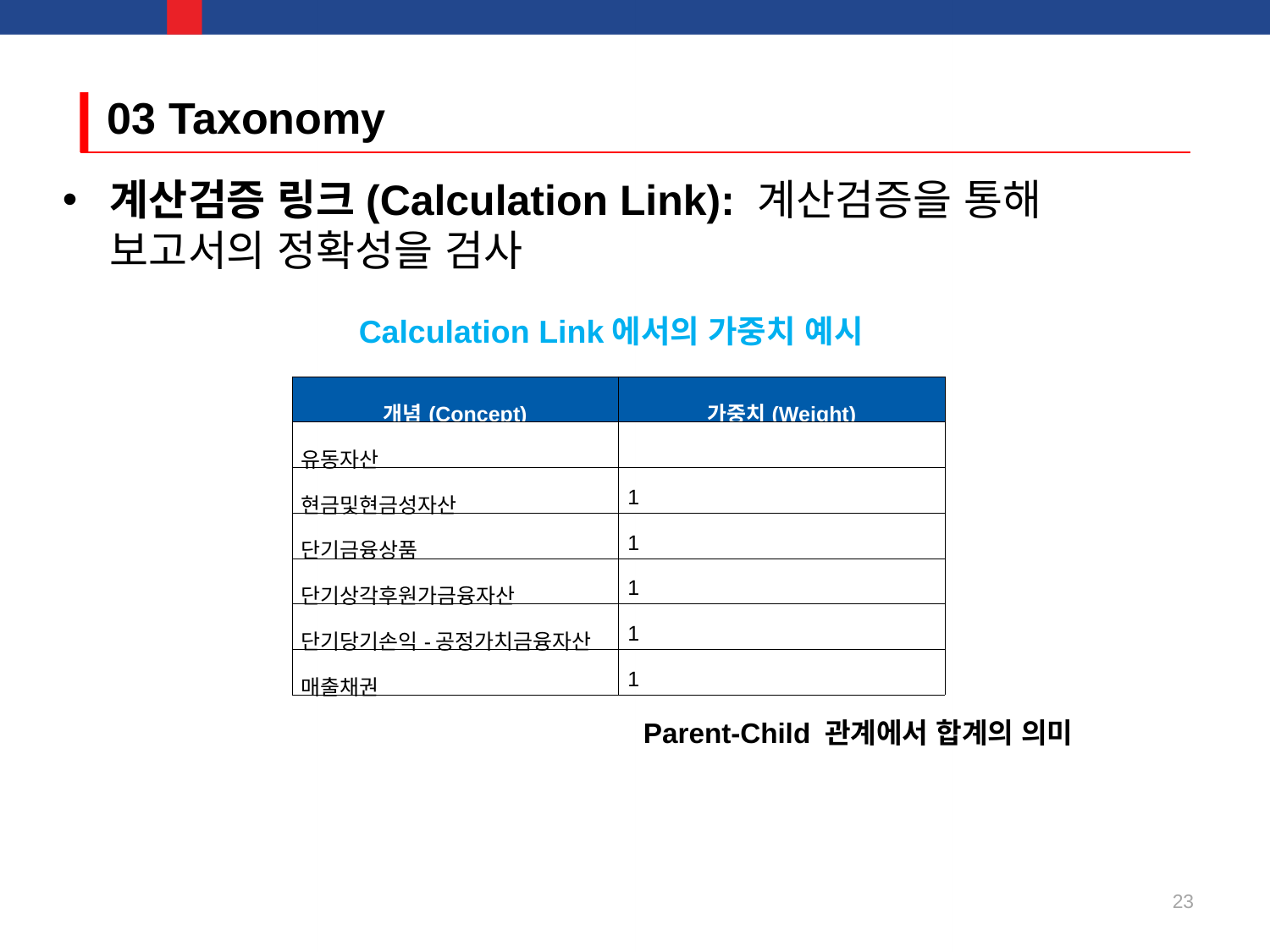

# 03 Taxonomy
계산검증 링크(Calculation Link): 계산검증을 통해 보고서의 정확성을 검사
Calculation Link에서의 가중치 예시
| 개념(Concept) | 가중치(Weight) |
| --- | --- |
| 유동자산 |  |
| 현금및현금성자산 | 1 |
| 단기금융상품 | 1 |
| 단기상각후원가금융자산 | 1 |
| 단기당기손익-공정가치금융자산 | 1 |
| 매출채권 | 1 |
Parent-Child 관계에서 합계의 의미
23